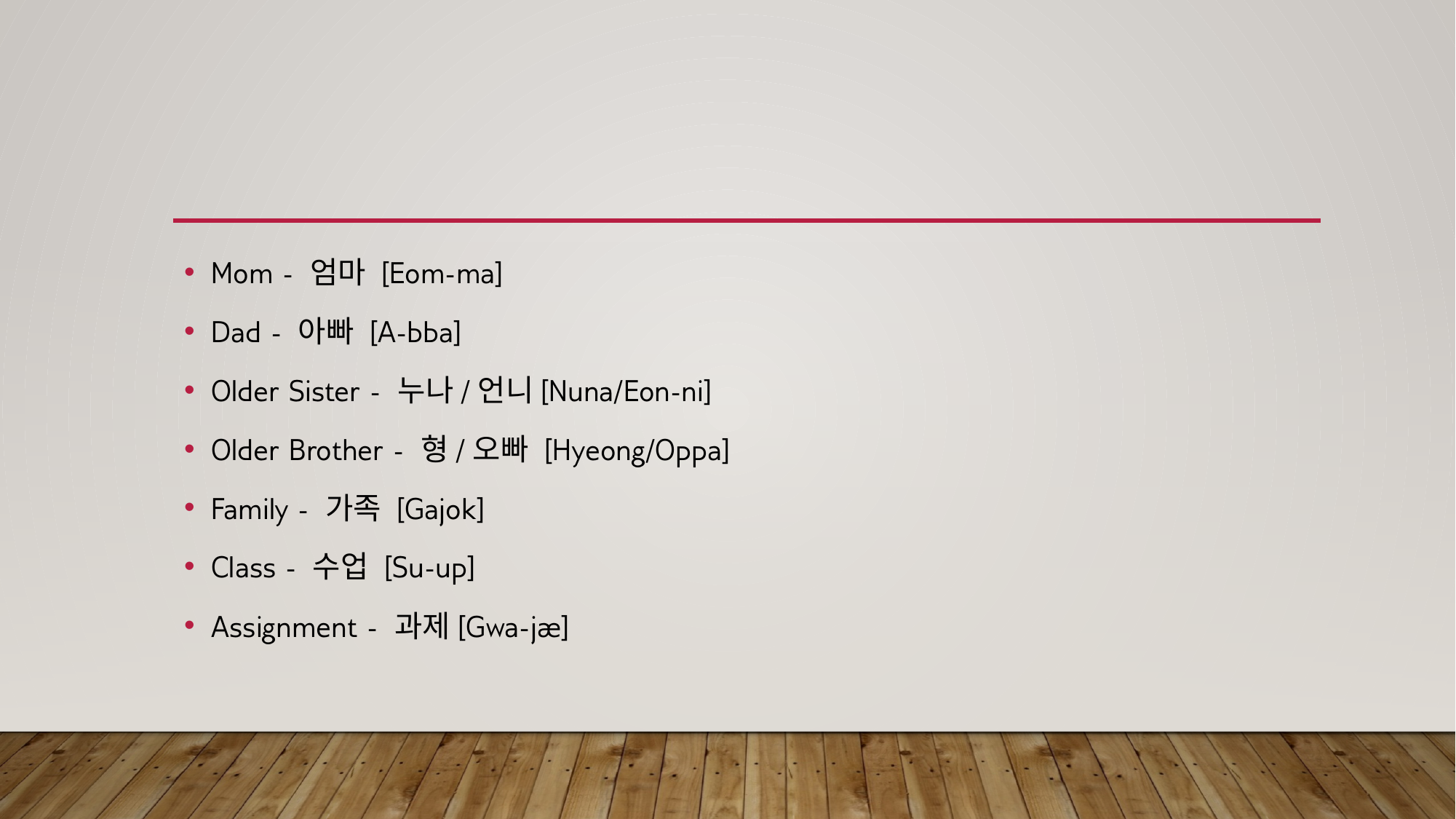

Mom - 엄마 [Eom-ma]
Dad - 아빠 [A-bba]
Older Sister - 누나/언니[Nuna/Eon-ni]
Older Brother - 형/오빠 [Hyeong/Oppa]
Family - 가족 [Gajok]
Class - 수업 [Su-up]
Assignment - 과제[Gwa-jae]